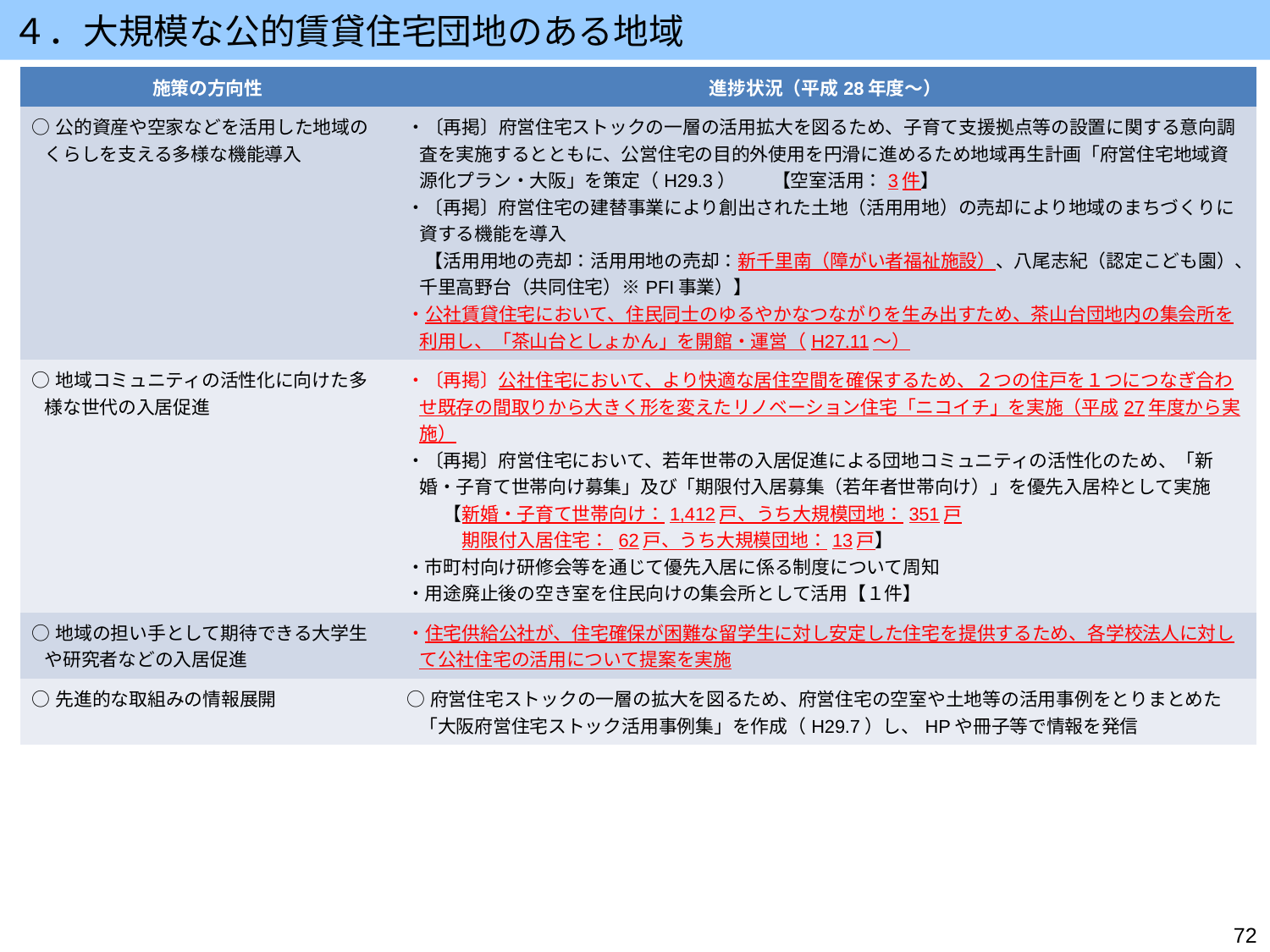

４．大規模な公的賃貸住宅団地のある地域
| 施策の方向性 | 進捗状況（平成28年度～） |
| --- | --- |
| ○公的資産や空家などを活用した地域のくらしを支える多様な機能導入 | ・〔再掲〕府営住宅ストックの一層の活用拡大を図るため、子育て支援拠点等の設置に関する意向調査を実施するとともに、公営住宅の目的外使用を円滑に進めるため地域再生計画「府営住宅地域資源化プラン・大阪」を策定（H29.3）　　【空室活用：3件】 ・〔再掲〕府営住宅の建替事業により創出された土地（活用用地）の売却により地域のまちづくりに資する機能を導入　　　 　【活用用地の売却：活用用地の売却：新千里南（障がい者福祉施設）、八尾志紀（認定こども園）、千里高野台（共同住宅）※PFI事業）】 ・公社賃貸住宅において、住民同士のゆるやかなつながりを生み出すため、茶山台団地内の集会所を利用し、「茶山台としょかん」を開館・運営（H27.11～） |
| ○地域コミュニティの活性化に向けた多様な世代の入居促進 | ・〔再掲〕公社住宅において、より快適な居住空間を確保するため、２つの住戸を１つにつなぎ合わせ既存の間取りから大きく形を変えたリノベーション住宅「ニコイチ」を実施（平成27年度から実施） ・〔再掲〕府営住宅において、若年世帯の入居促進による団地コミュニティの活性化のため、「新婚・子育て世帯向け募集」及び「期限付入居募集（若年者世帯向け）」を優先入居枠として実施 　　【新婚・子育て世帯向け：1,412戸、うち大規模団地：351戸 　　　期限付入居住宅： 62戸、うち大規模団地：13戸】 ・市町村向け研修会等を通じて優先入居に係る制度について周知 ・用途廃止後の空き室を住民向けの集会所として活用【１件】 |
| ○地域の担い手として期待できる大学生や研究者などの入居促進 | ・住宅供給公社が、住宅確保が困難な留学生に対し安定した住宅を提供するため、各学校法人に対して公社住宅の活用について提案を実施 |
| ○先進的な取組みの情報展開 | ○府営住宅ストックの一層の拡大を図るため、府営住宅の空室や土地等の活用事例をとりまとめた「大阪府営住宅ストック活用事例集」を作成（H29.7）し、HPや冊子等で情報を発信 |
72